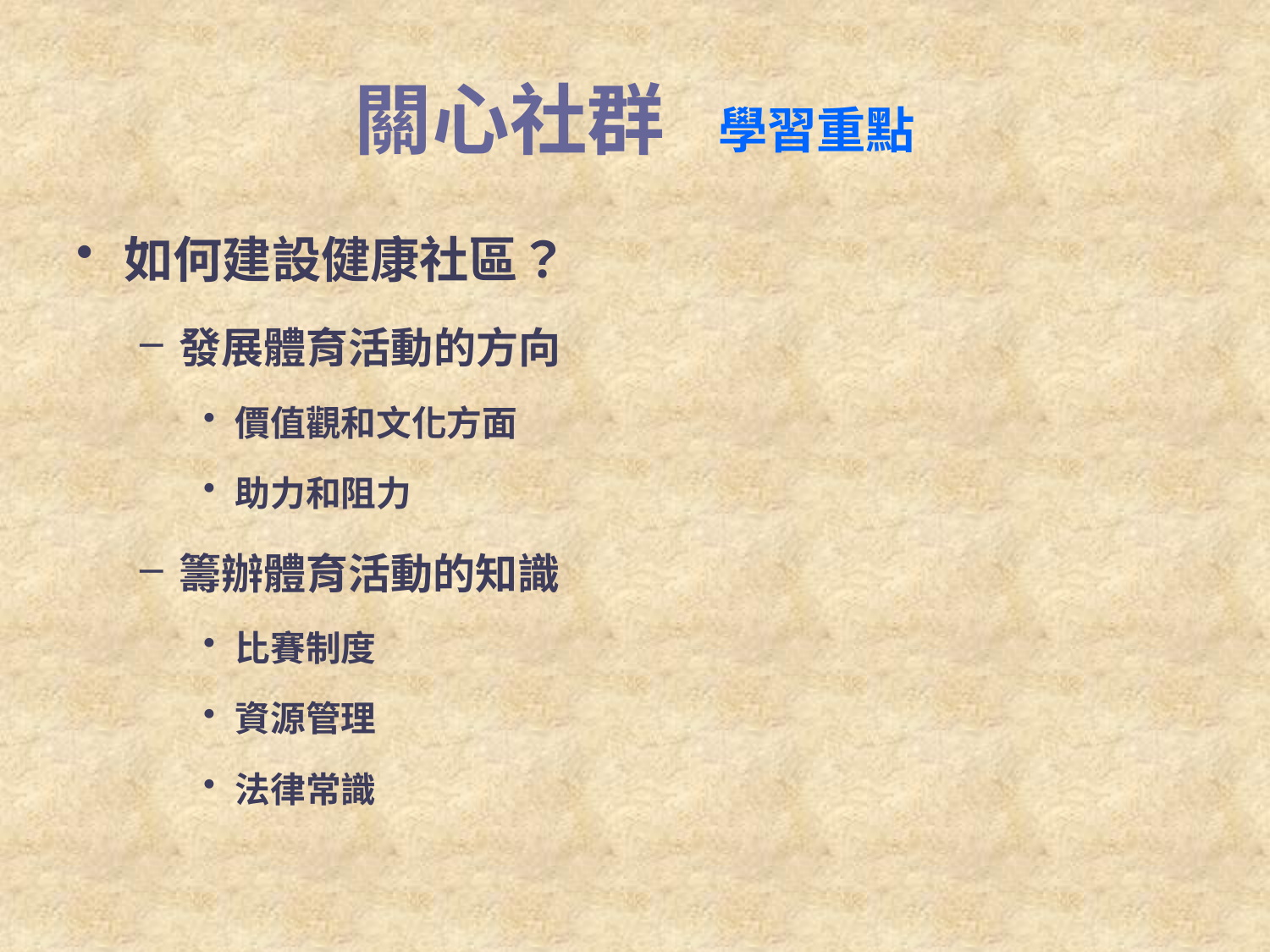

# 關心社群   學習重點
如何建設健康社區？
發展體育活動的方向
價值觀和文化方面
助力和阻力
籌辦體育活動的知識
比賽制度
資源管理
法律常識